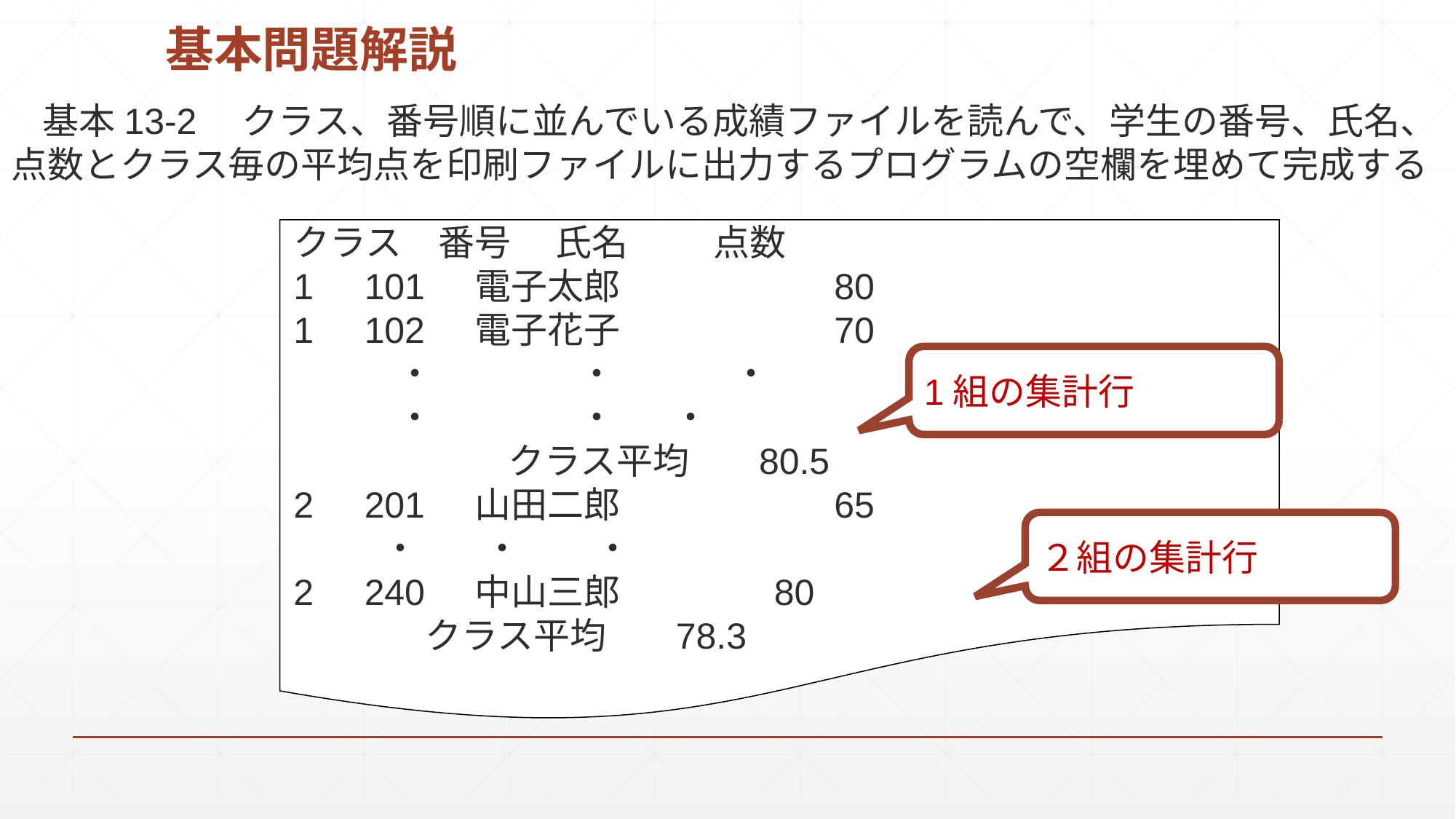

# 基本問題解説

基本13-2　クラス、番号順に並んでいる成績ファイルを読んで、学生の番号、氏名、点数とクラス毎の平均点を印刷ファイルに出力するプログラムの空欄を埋めて完成する

クラス　番号　 氏名　      点数
1     101    電子太郎	　　　80
1     102    電子花子	　　　70
　　　 ・　　　　・　　　 ・
　　　 ・　　　　・       ・
　　　　　    クラス平均　   80.5
2     201    山田二郎	　　　65
　　  ・        ・         ・
2     240    中山三郎	      80
               クラス平均　   78.3
1組の集計行
２組の集計行